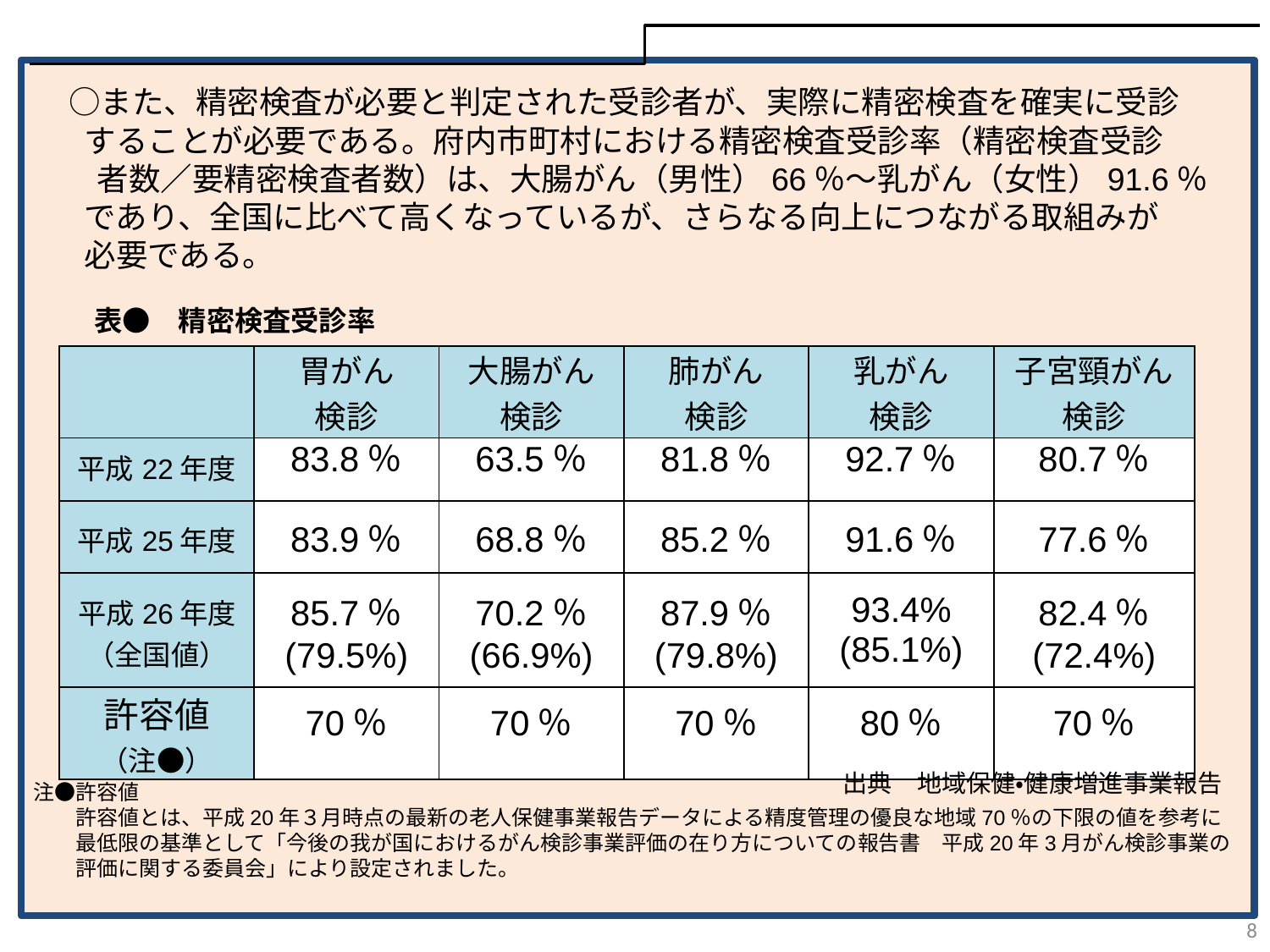

○また、精密検査が必要と判定された受診者が、実際に精密検査を確実に受診
      することが必要である。府内市町村における精密検査受診率（精密検査受診
　　者数／要精密検査者数）は、大腸がん（男性）66％～乳がん（女性）91.6％
      であり、全国に比べて高くなっているが、さらなる向上につながる取組みが
      必要である。

注●許容値
　　許容値とは、平成20年３月時点の最新の老人保健事業報告データによる精度管理の優良な地域70％の下限の値を参考に
　　最低限の基準として「今後の我が国におけるがん検診事業評価の在り方についての報告書　平成20年3月がん検診事業の
　　評価に関する委員会」により設定されました。

　表●　精密検査受診率

|  | 胃がん 検診 | 大腸がん 検診 | 肺がん 検診 | 乳がん 検診 | 子宮頸がん 検診 |
| --- | --- | --- | --- | --- | --- |
| 平成22年度 | 83.8％ | 63.5％ | 81.8％ | 92.7％ | 80.7％ |
| 平成25年度 | 83.9％ | 68.8％ | 85.2％ | 91.6％ | 77.6％ |
| 平成26年度 （全国値） | 85.7％ (79.5%) | 70.2％ (66.9%) | 87.9％ (79.8%) | 93.4% (85.1%) | 82.4％ (72.4%) |
| 許容値 （注●） | 70％ | 70％ | 70％ | 80％ | 70％ |
出典　地域保健・健康増進事業報告
8